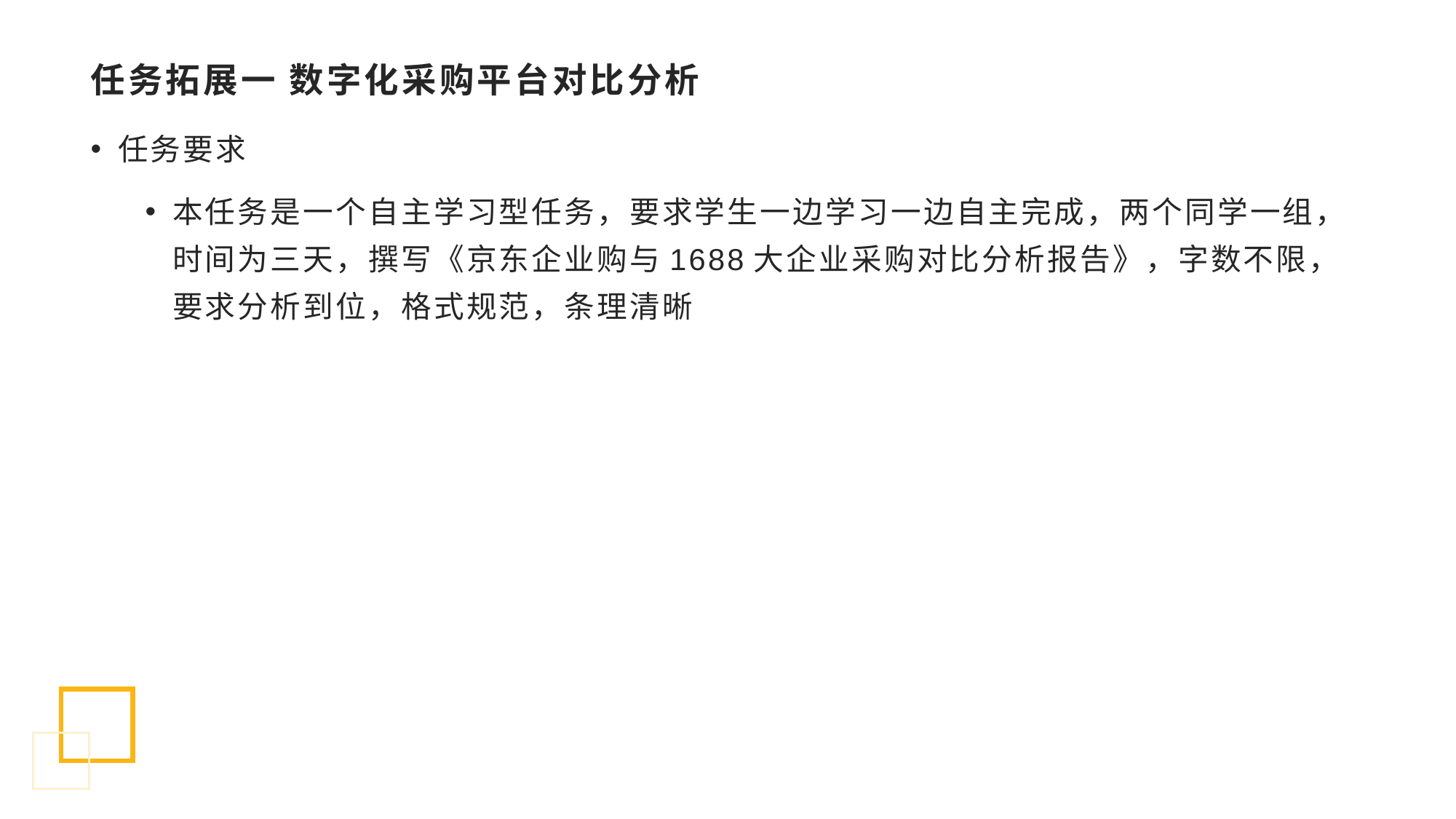

# 任务拓展一 数字化采购平台对比分析
任务要求
本任务是一个自主学习型任务，要求学生一边学习一边自主完成，两个同学一组，时间为三天，撰写《京东企业购与1688大企业采购对比分析报告》，字数不限，要求分析到位，格式规范，条理清晰